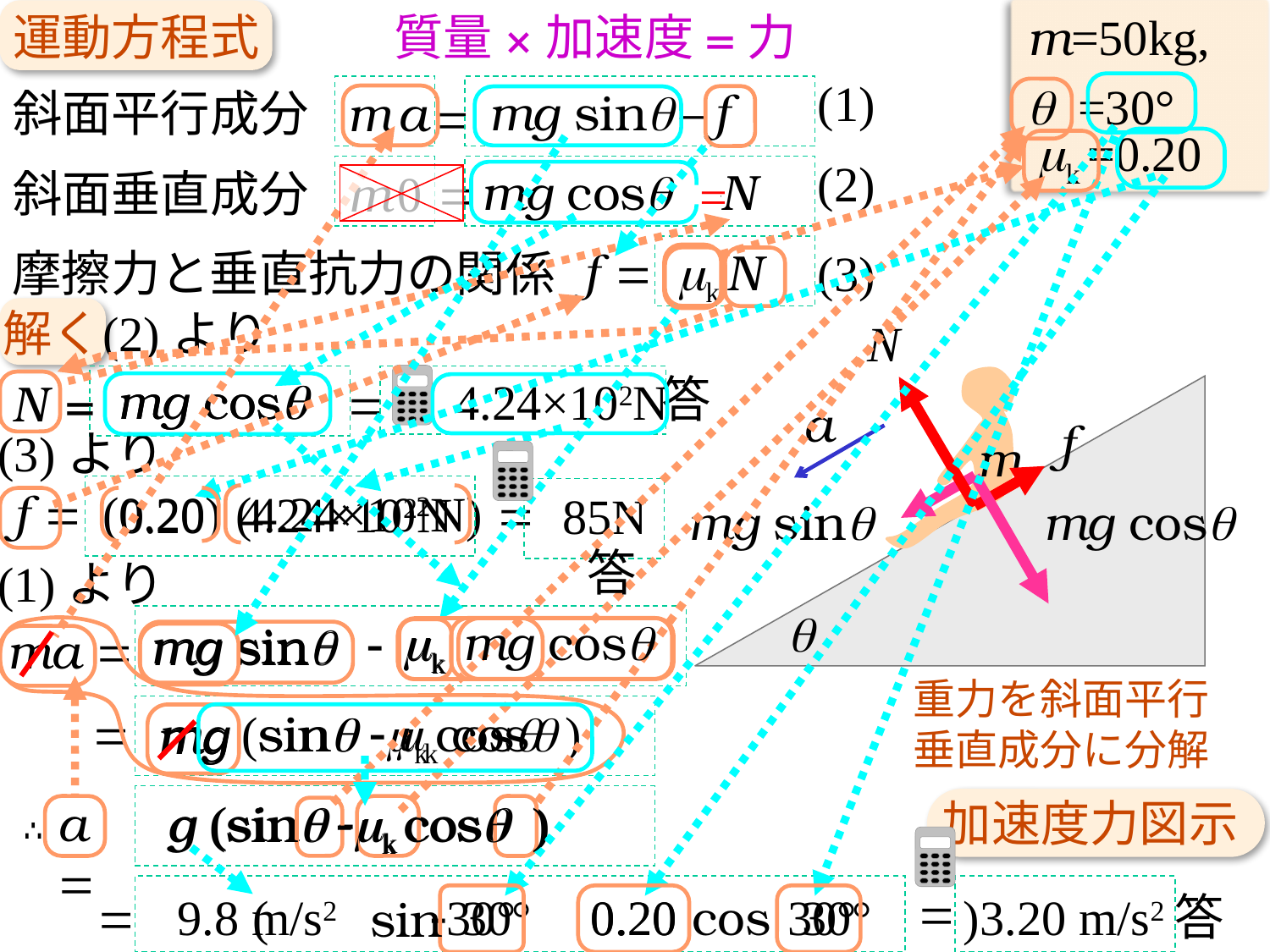

質量×加速度=力
m=50kg,
θ =30°
μk =0.20

m
θ
重力を斜面平行
垂直成分に分解
(1)
mg sinθ – f
斜面平行成分
m

a

=
(2)
mg cosθ –N
斜面垂直成分
m

0
=

f =
μk N
摩擦力と垂直抗力の関係

(3)
N

mg cosθ
a
f

mg sinθ
運動方程式

=

解く

(2)より

答
mg cosθ
mg cosθ
4.24×102N

N =

=

(3)より

(0.20)
(4.24×102N)
f =
=
4.24×102N
0.20

85N

答
(1)より
mg cosθ
μk
μk

−
mg sinθ
mg sinθ
ma =

μk

mg (sinθ −μk cosθ )
sinθ
=
cosθ
mg
mg

a =

g (sinθ −μk cosθ )
加速度力図示

g (sinθ −μk cosθ )
∴

=

=
9.8 m/s2
 (            −                       )
30°
30°
0.20
0.20
cos
30°
30°
3.20 m/s2
答
sin